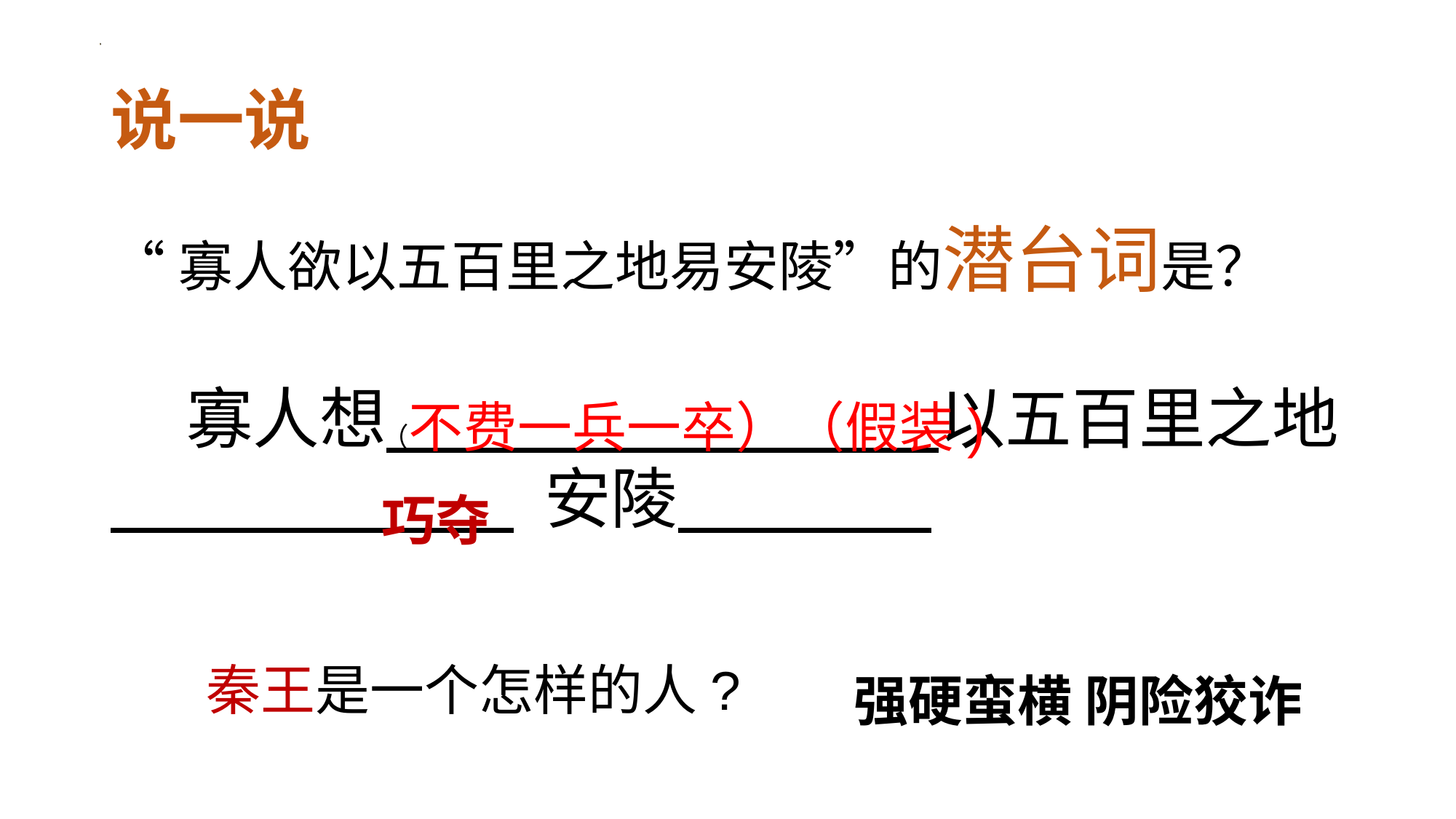

# 说一说
“寡人欲以五百里之地易安陵”的潜台词是？
    寡人想                                     以五百里之地
                            安陵
（不费一兵一卒）（假装)
巧夺
秦王是一个怎样的人?
强硬蛮横 阴险狡诈